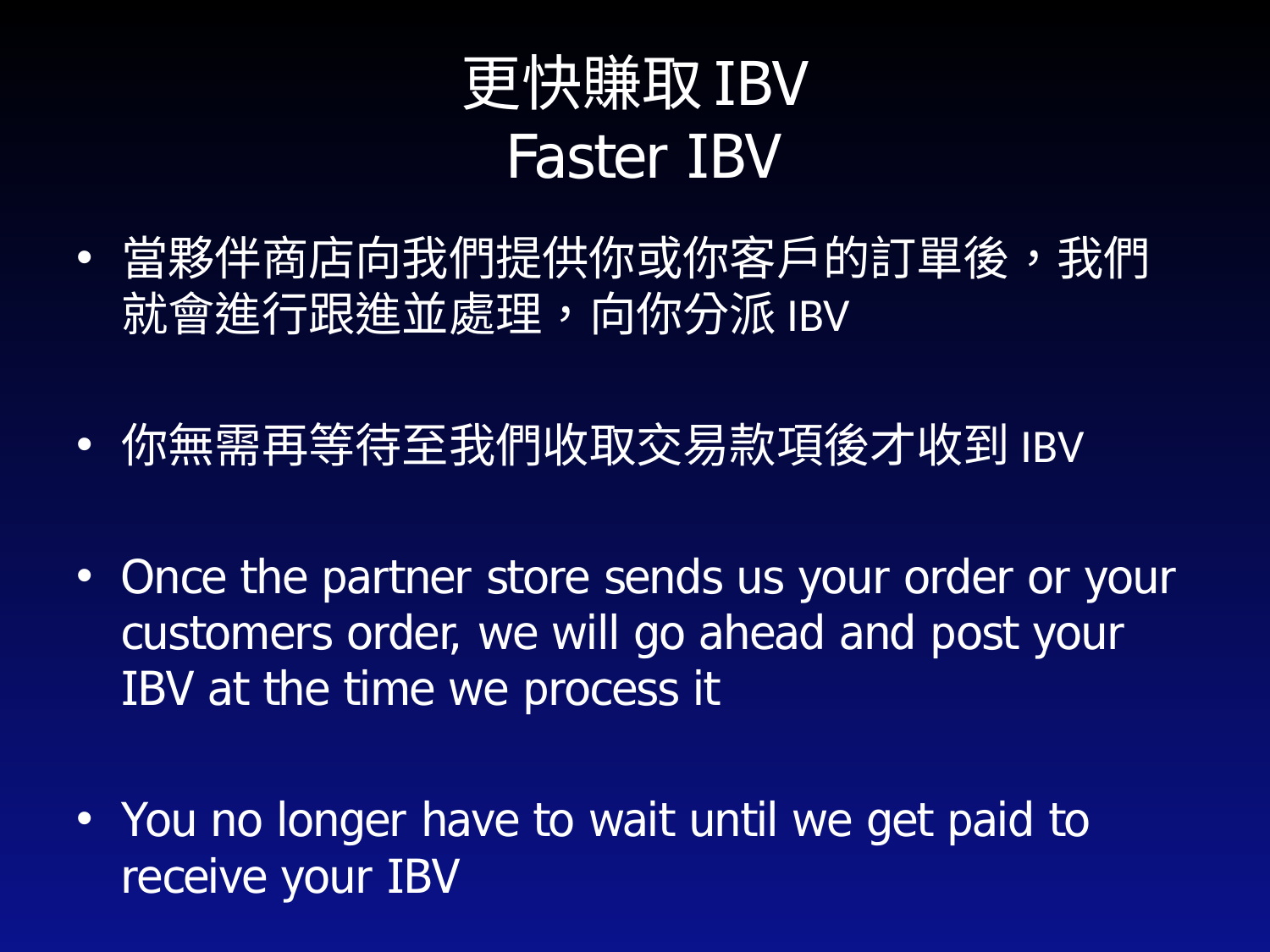

# 更快賺取IBV Faster IBV
當夥伴商店向我們提供你或你客戶的訂單後​​，我們就會進行跟進並處理，向你分派IBV

你無需再等待至我們收取交易款項後才收到IBV

Once the partner store sends us your order or your customers order, we will go ahead and post your IBV at the time we process it

You no longer have to wait until we get paid to receive your IBV